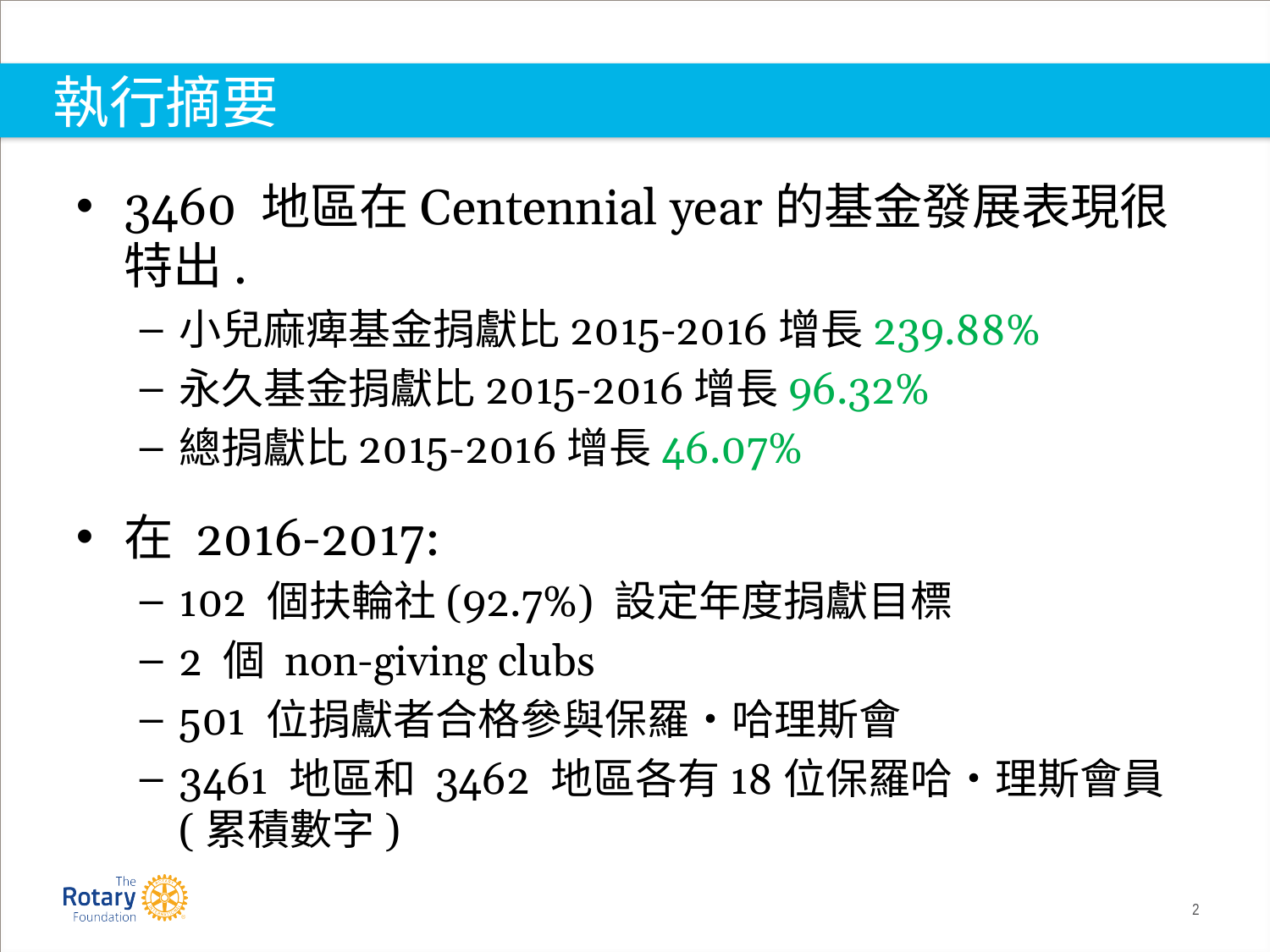

# 執行摘要
3460 地區在Centennial year的基金發展表現很特出.
小兒麻痺基金捐獻比2015-2016增長239.88%
永久基金捐獻比2015-2016增長96.32%
總捐獻比2015-2016增長46.07%

在 2016-2017:
102 個扶輪社(92.7%) 設定年度捐獻目標
2 個 non-giving clubs
501 位捐獻者合格參與保羅•哈理斯會
3461 地區和 3462 地區各有18位保羅哈•理斯會員 (累積數字)